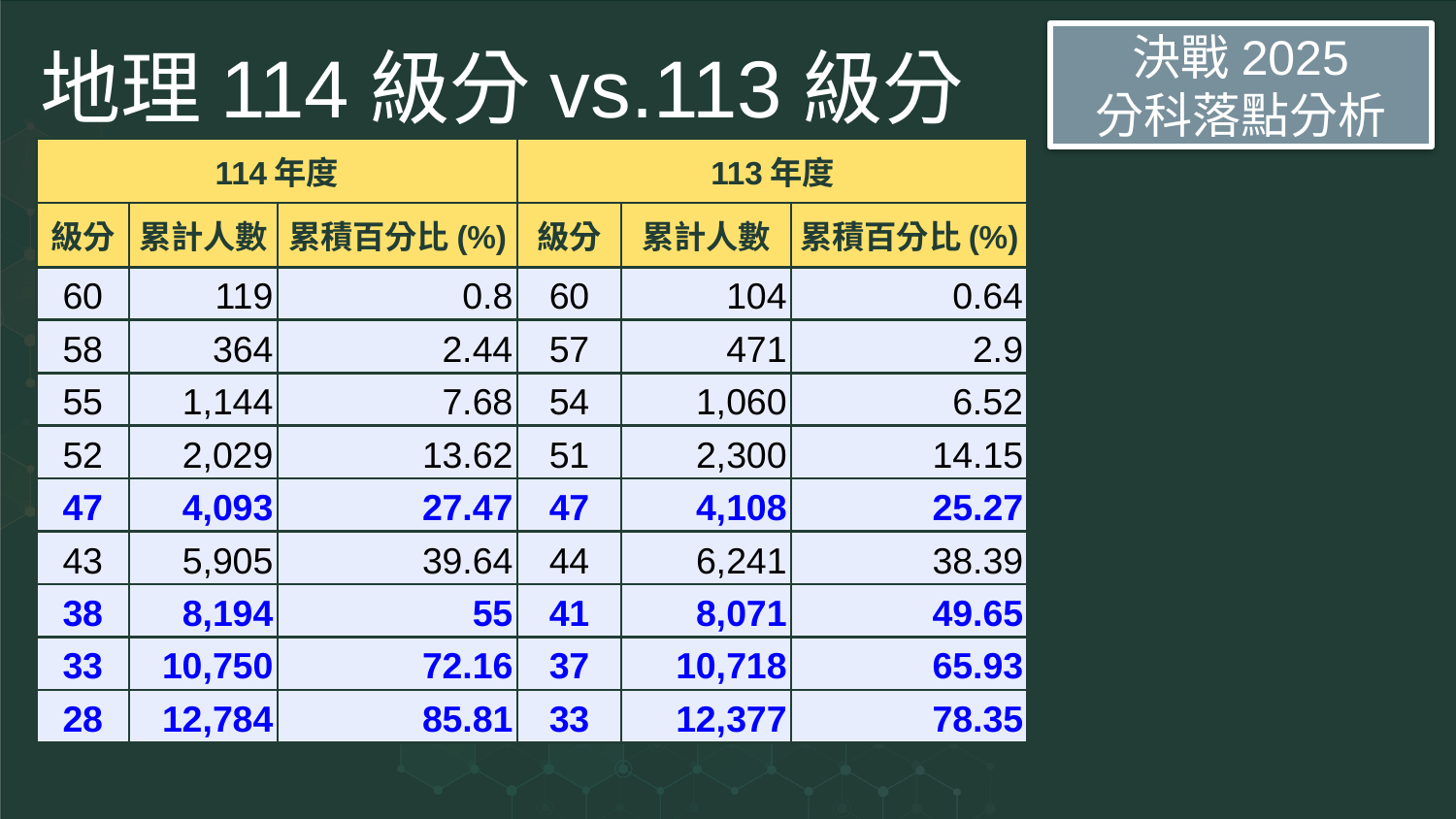

# 地理114級分vs.113級分
決戰2025
分科落點分析
| 114年度 |  |  | 113年度 |  |  |
| --- | --- | --- | --- | --- | --- |
| 級分 | 累計人數 | 累積百分比(%) | 級分 | 累計人數 | 累積百分比(%) |
| 60 | 119 | 0.8 | 60 | 104 | 0.64 |
| 58 | 364 | 2.44 | 57 | 471 | 2.9 |
| 55 | 1,144 | 7.68 | 54 | 1,060 | 6.52 |
| 52 | 2,029 | 13.62 | 51 | 2,300 | 14.15 |
| 47 | 4,093 | 27.47 | 47 | 4,108 | 25.27 |
| 43 | 5,905 | 39.64 | 44 | 6,241 | 38.39 |
| 38 | 8,194 | 55 | 41 | 8,071 | 49.65 |
| 33 | 10,750 | 72.16 | 37 | 10,718 | 65.93 |
| 28 | 12,784 | 85.81 | 33 | 12,377 | 78.35 |